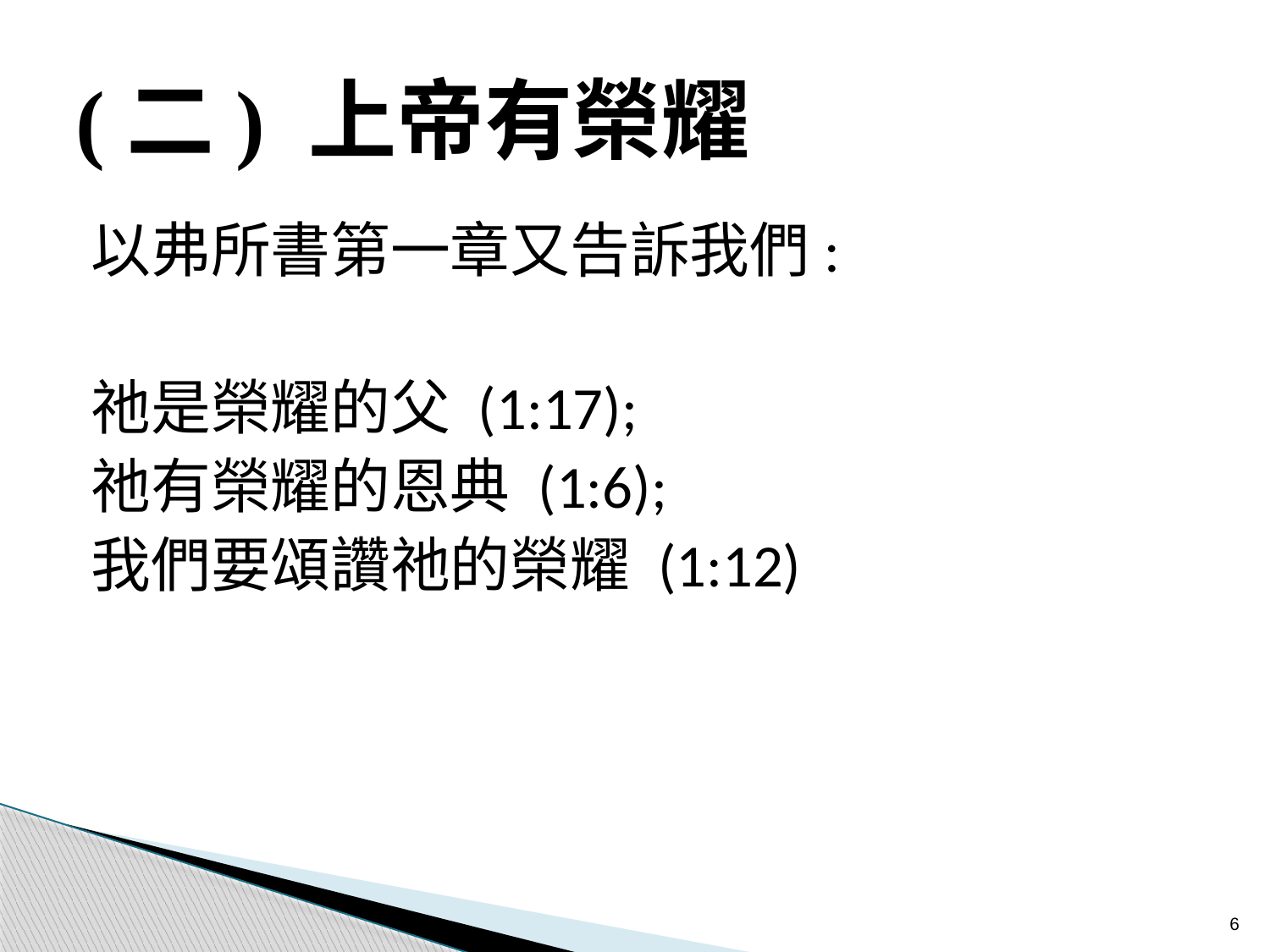

# (二) 上帝有榮耀
以弗所書第一章又告訴我們:

祂是榮耀的父 (1:17);
祂有榮耀的恩典 (1:6);
我們要頌讚祂的榮耀 (1:12)

6